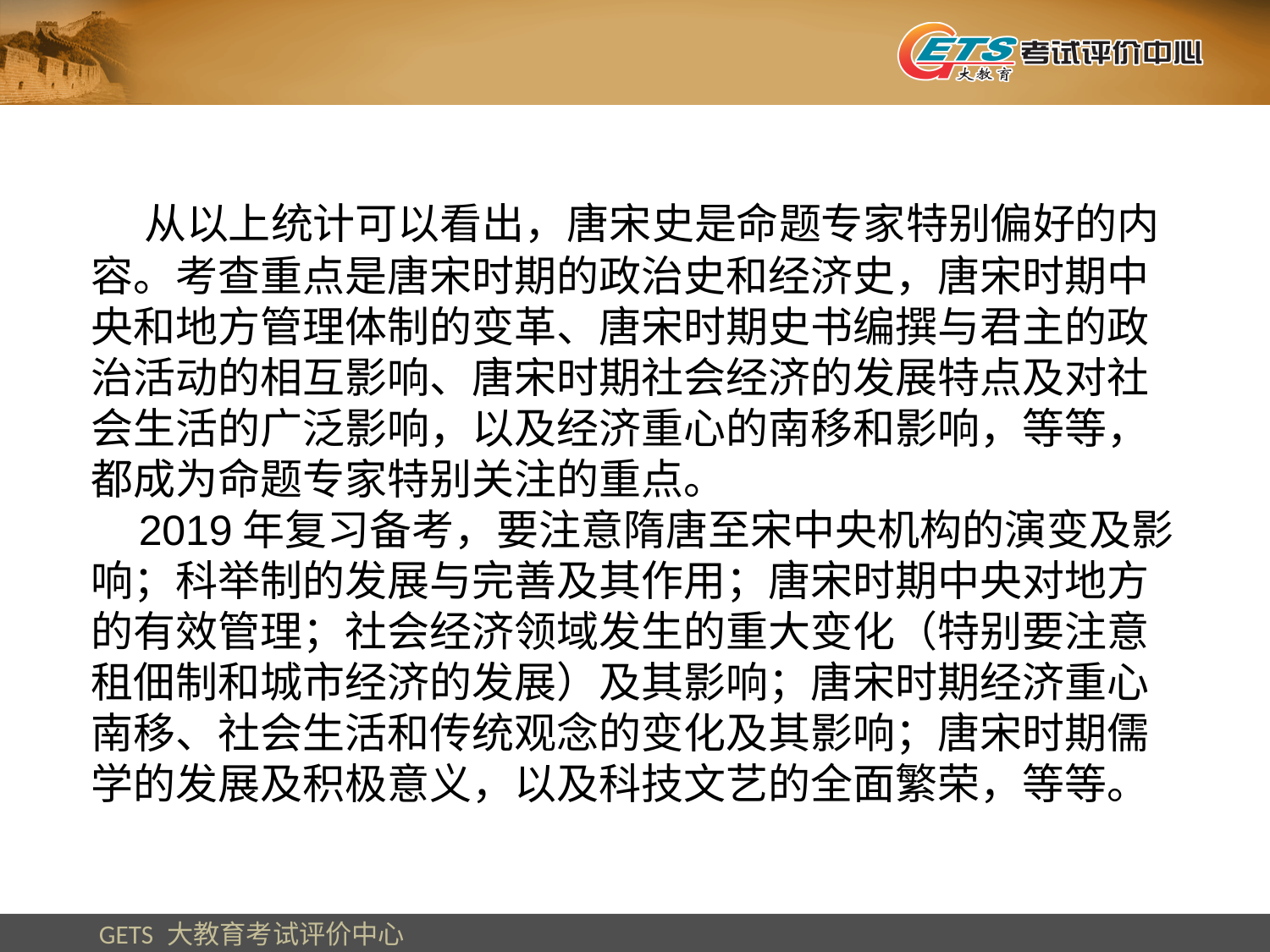

从以上统计可以看出，唐宋史是命题专家特别偏好的内容。考查重点是唐宋时期的政治史和经济史，唐宋时期中央和地方管理体制的变革、唐宋时期史书编撰与君主的政治活动的相互影响、唐宋时期社会经济的发展特点及对社会生活的广泛影响，以及经济重心的南移和影响，等等，都成为命题专家特别关注的重点。
    2019年复习备考，要注意隋唐至宋中央机构的演变及影响；科举制的发展与完善及其作用；唐宋时期中央对地方的有效管理；社会经济领域发生的重大变化（特别要注意租佃制和城市经济的发展）及其影响；唐宋时期经济重心南移、社会生活和传统观念的变化及其影响；唐宋时期儒学的发展及积极意义，以及科技文艺的全面繁荣，等等。